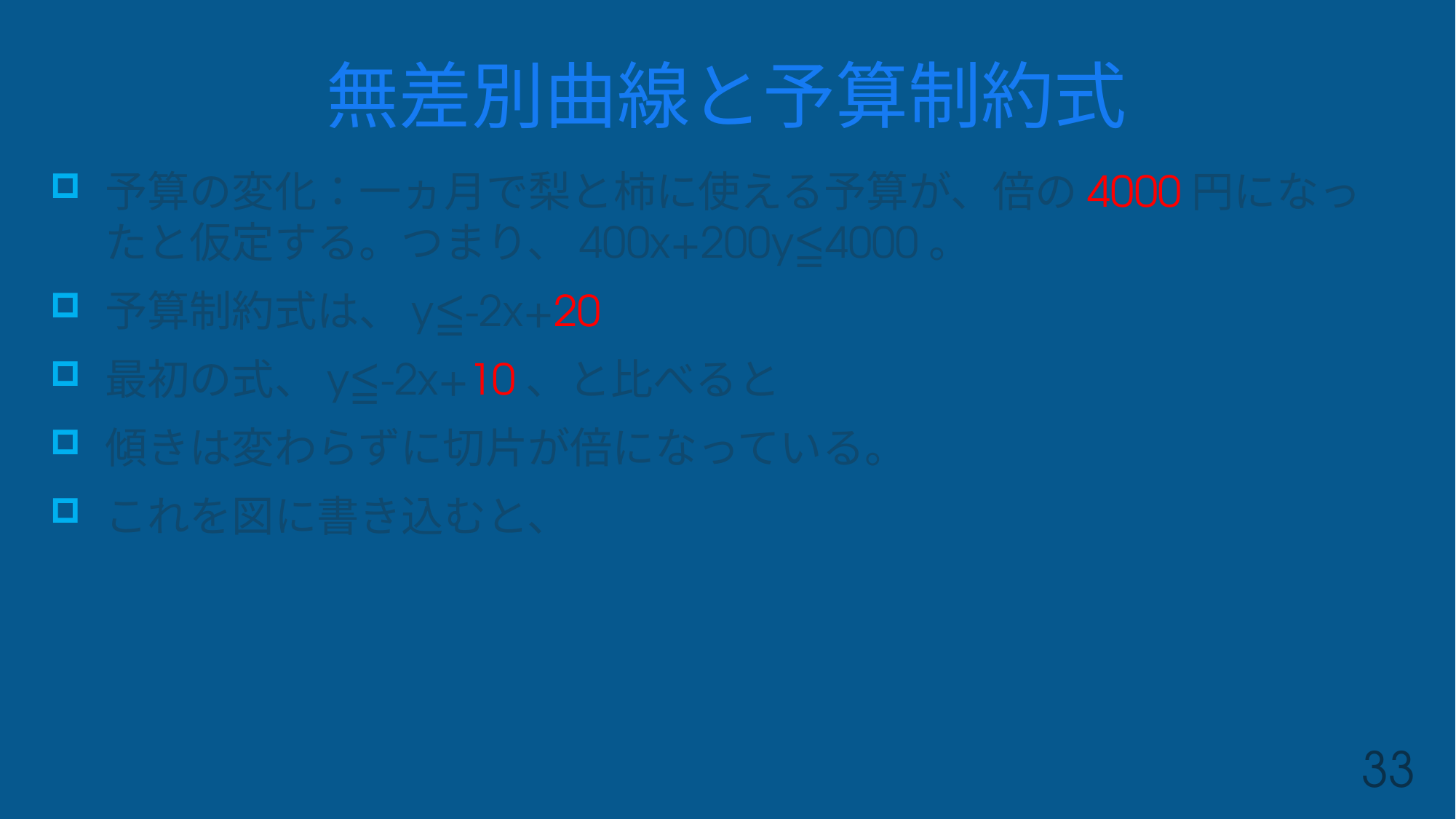

# 無差別曲線と予算制約式
予算の変化：一ヵ月で梨と柿に使える予算が、倍の4000円になったと仮定する。つまり、400x+200y≦4000。
予算制約式は、y≦-2x+20
最初の式、y≦-2x+10、と比べると
傾きは変わらずに切片が倍になっている。
これを図に書き込むと、

33